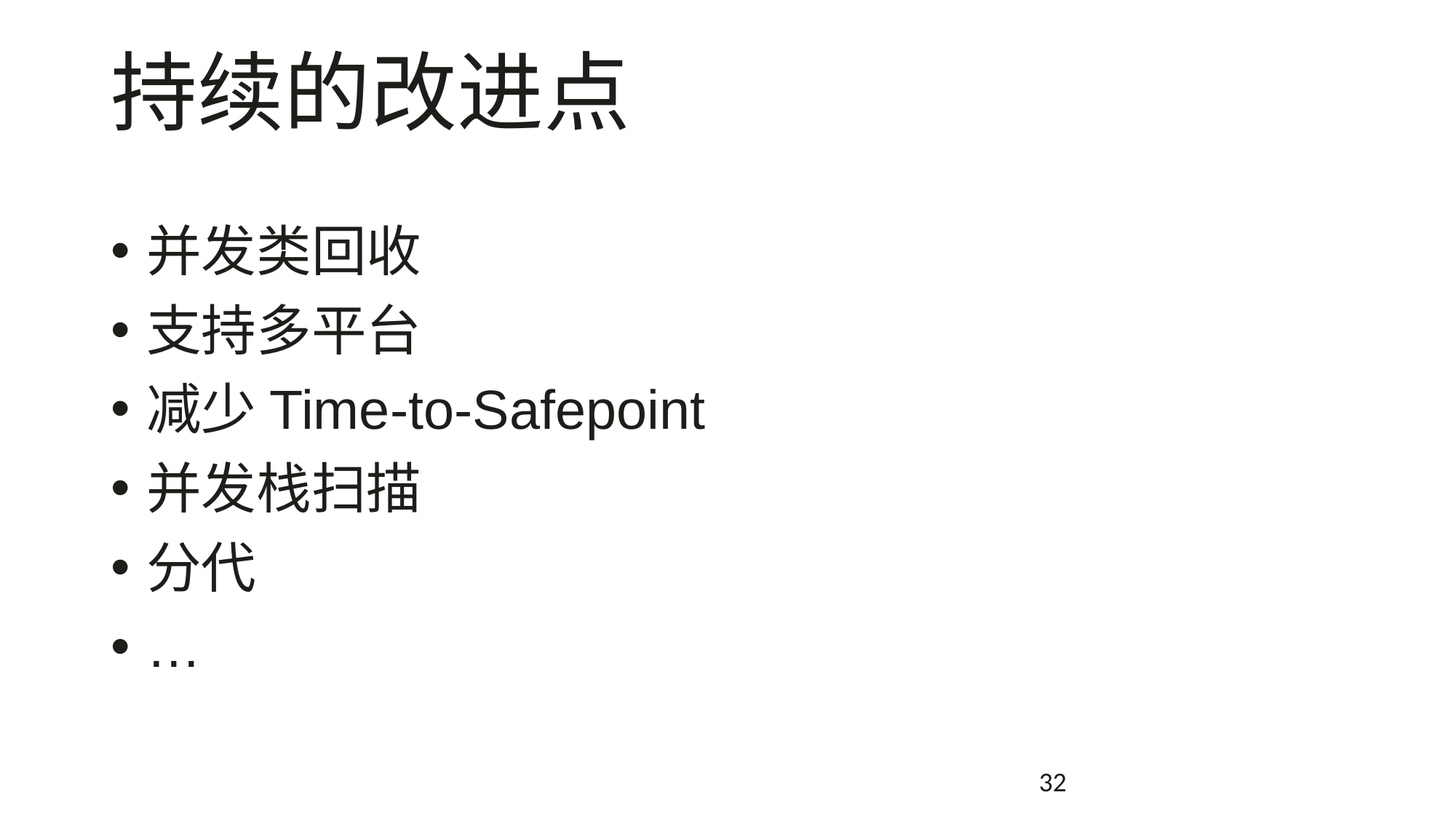

# 持续的改进点
并发类回收
支持多平台
减少Time-to-Safepoint
并发栈扫描
分代
…

32